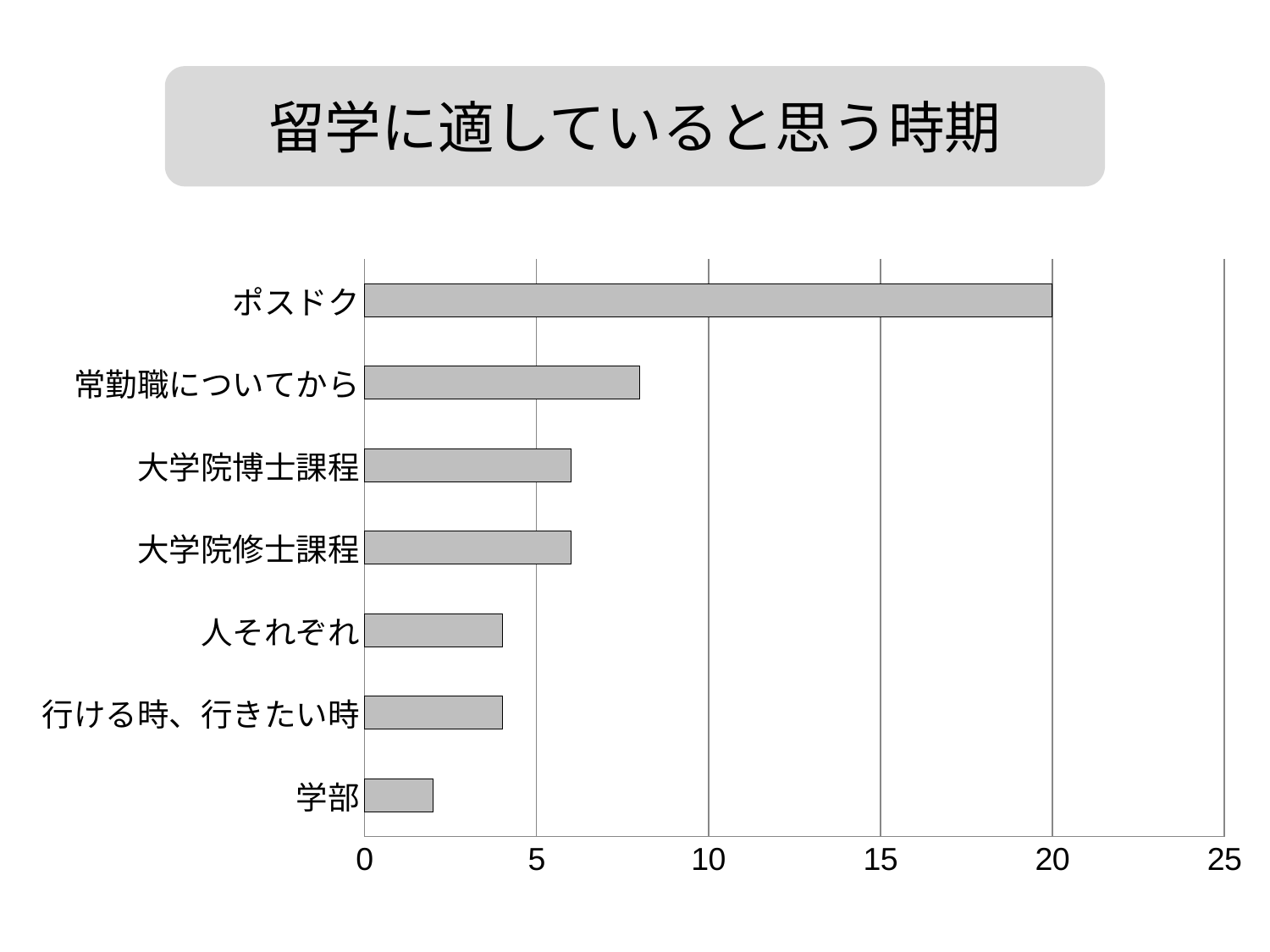

留学に適していると思う時期

### Chart

| Category |  |
|---|---|
| 学部 | 2.0 |
| 行ける時、行きたい時 | 4.0 |
| 人それぞれ | 4.0 |
| 大学院修士課程 | 6.0 |
| 大学院博士課程 | 6.0 |
| 常勤職についてから | 8.0 |
| ポスドク | 20.0 |